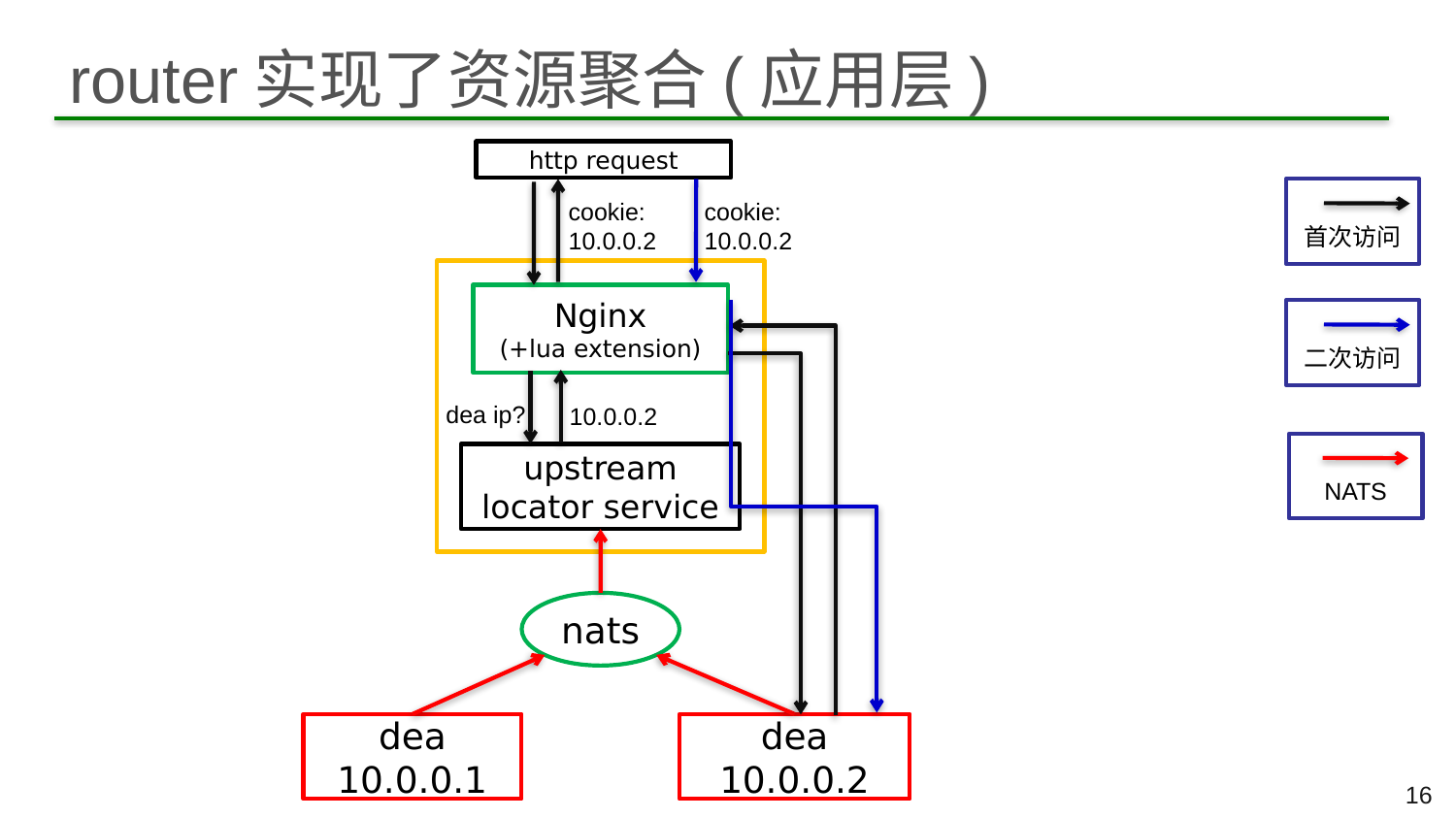

# router实现了资源聚合(应用层)
http request

首次访问
cookie:
10.0.0.2
cookie:
10.0.0.2

Nginx
(+lua extension)

二次访问
dea ip?
10.0.0.2

NATS
upstream
locator service
nats
dea
10.0.0.1
dea
10.0.0.2
16